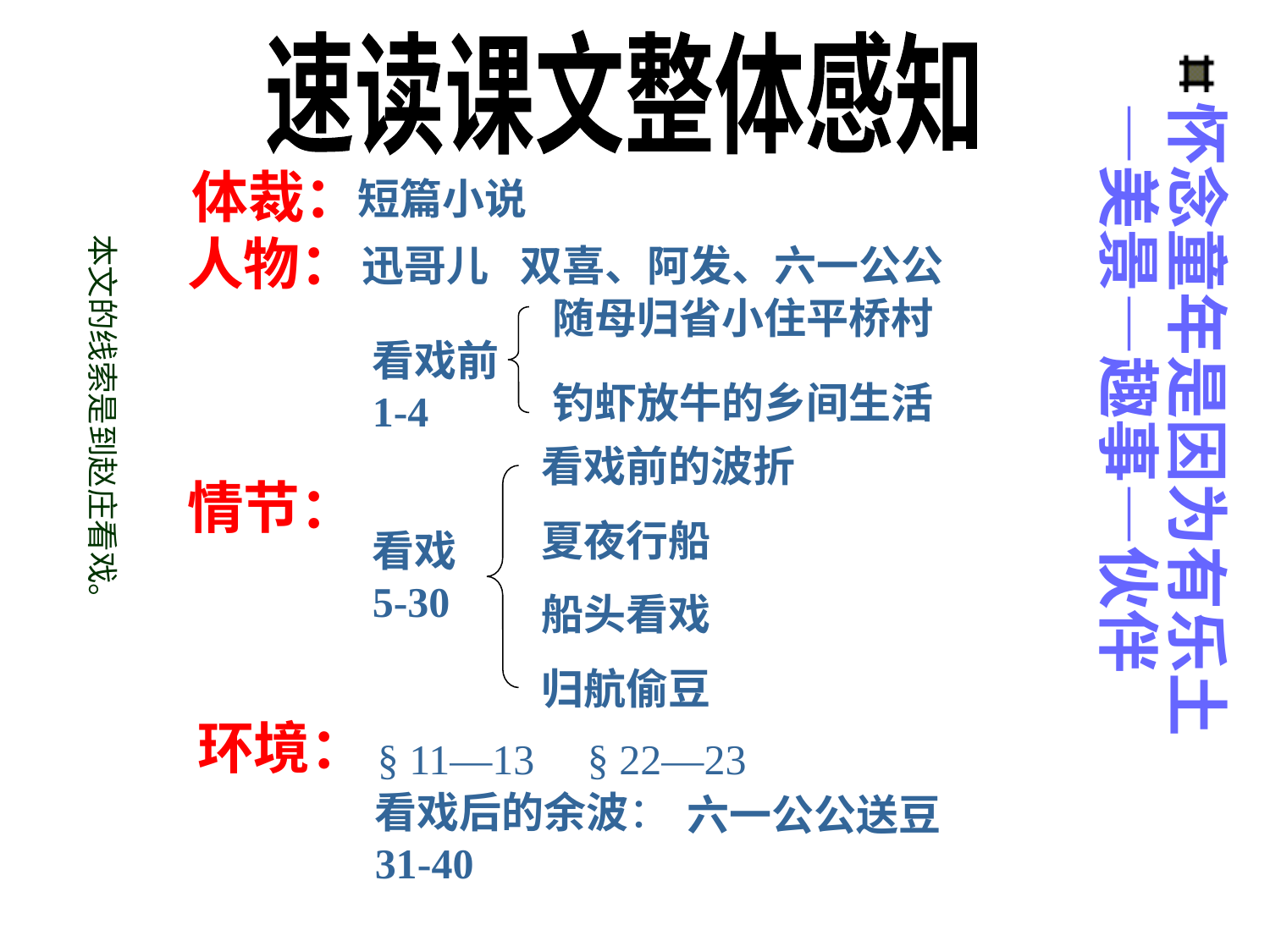

速读课文整体感知
怀念童年是因为有乐土—美景—趣事—伙伴
体裁：
短篇小说
本文的线索是到赵庄看戏。
人物：
迅哥儿
双喜、阿发、六一公公
随母归省小住平桥村

看戏前
1-4
钓虾放牛的乡间生活
看戏前的波折

情节：
夏夜行船
看戏
5-30
船头看戏
归航偷豆
环境：
§ 11—13
§ 22—23
六一公公送豆
看戏后的余波：
31-40